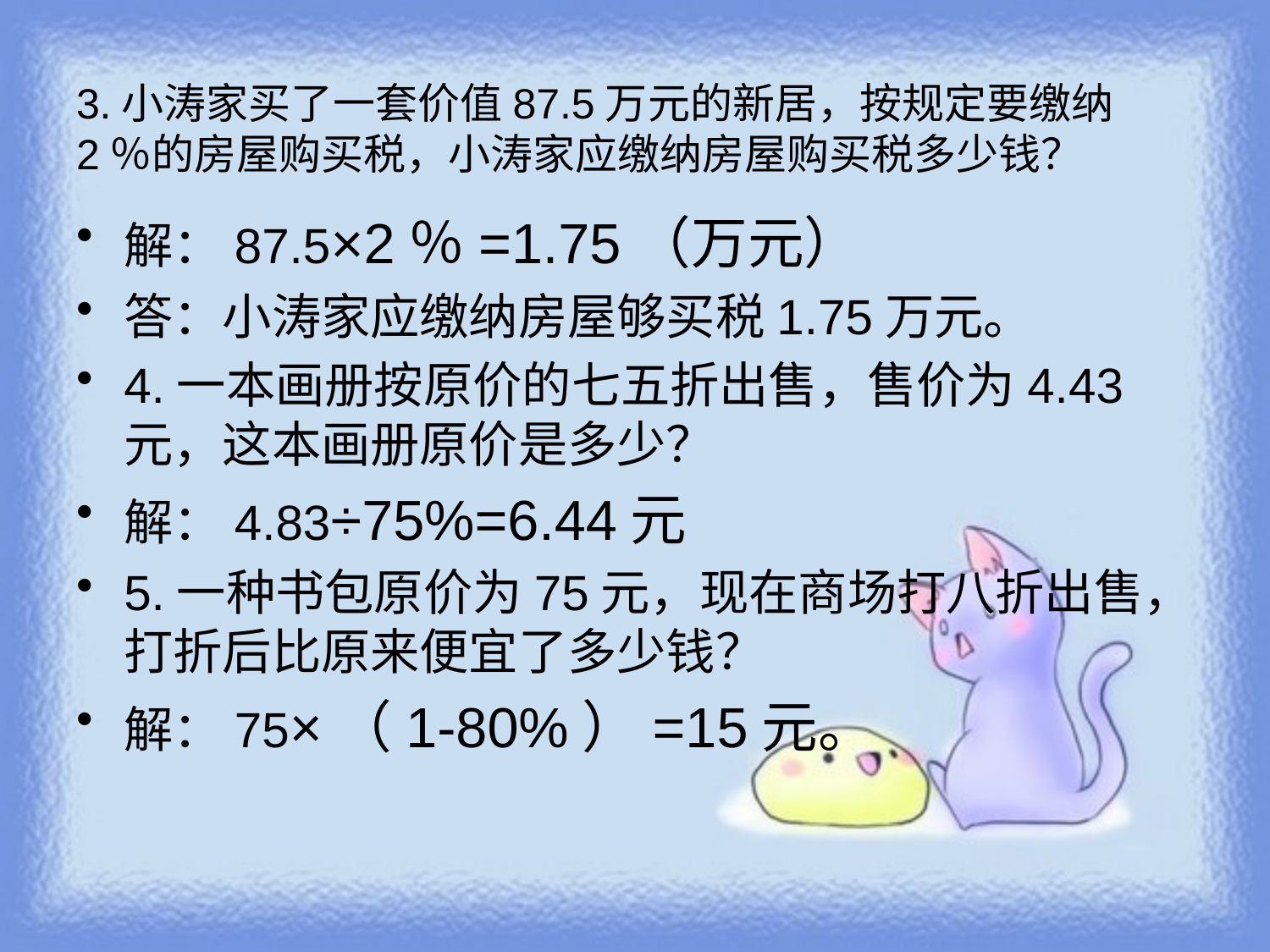

# 3.小涛家买了一套价值87.5万元的新居，按规定要缴纳2％的房屋购买税，小涛家应缴纳房屋购买税多少钱？
解：87.5×2％=1.75（万元）
答：小涛家应缴纳房屋够买税1.75万元。
4.一本画册按原价的七五折出售，售价为4.43元，这本画册原价是多少？
解：4.83÷75%=6.44元
5.一种书包原价为75元，现在商场打八折出售，打折后比原来便宜了多少钱？
解：75×（1-80%）=15元。